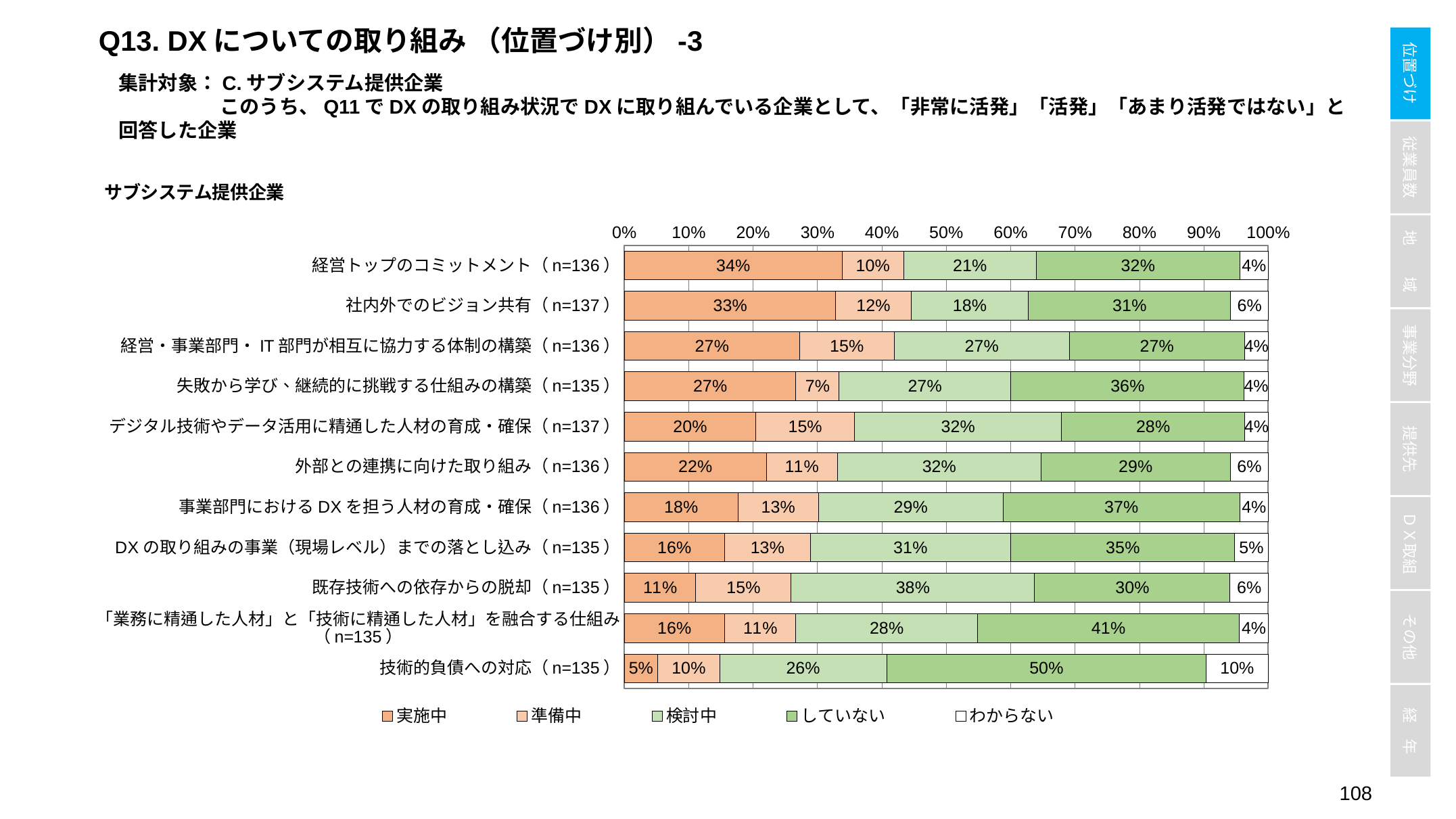

Q13. DXについての取り組み （位置づけ別）-3

集計対象：C.サブシステム提供企業
	このうち、Q11でDXの取り組み状況でDXに取り組んでいる企業として、「非常に活発」「活発」「あまり活発ではない」と回答した企業

### Chart

| Category | 実施中 | 準備中 | 検討中 | していない | わからない |
|---|---|---|---|---|---|
| 経営トップのコミットメント（n=136） | 0.3382352941176471 | 0.09558823529411764 | 0.20588235294117646 | 0.3161764705882353 | 0.04411764705882353 |
| 社内外でのビジョン共有（n=137） | 0.3284671532846715 | 0.11678832116788321 | 0.18248175182481752 | 0.31386861313868614 | 0.058394160583941604 |
| 経営・事業部門・IT部門が相互に協力する体制の構築（n=136） | 0.27205882352941174 | 0.14705882352941177 | 0.27205882352941174 | 0.27205882352941174 | 0.03676470588235294 |
| 失敗から学び、継続的に挑戦する仕組みの構築（n=135） | 0.26666666666666666 | 0.06666666666666667 | 0.26666666666666666 | 0.362962962962963 | 0.037037037037037035 |
| デジタル技術やデータ活用に精通した人材の育成・確保（n=137） | 0.20437956204379562 | 0.15328467153284672 | 0.32116788321167883 | 0.2846715328467153 | 0.0364963503649635 |
| 外部との連携に向けた取り組み（n=136） | 0.22058823529411764 | 0.11029411764705882 | 0.3161764705882353 | 0.29411764705882354 | 0.058823529411764705 |
| 事業部門におけるDXを担う人材の育成・確保（n=136） | 0.17647058823529413 | 0.125 | 0.2867647058823529 | 0.36764705882352944 | 0.04411764705882353 |
| DXの取り組みの事業（現場レベル）までの落とし込み（n=135） | 0.15555555555555556 | 0.13333333333333333 | 0.3111111111111111 | 0.34814814814814815 | 0.05185185185185185 |
| 既存技術への依存からの脱却（n=135） | 0.1111111111111111 | 0.14814814814814814 | 0.37777777777777777 | 0.3037037037037037 | 0.05925925925925926 |
| 「業務に精通した人材」と「技術に精通した人材」を融合する仕組み（n=135） | 0.15555555555555556 | 0.1111111111111111 | 0.2814814814814815 | 0.4074074074074074 | 0.044444444444444446 |
| 技術的負債への対応（n=135） | 0.05185185185185185 | 0.0962962962962963 | 0.25925925925925924 | 0.4962962962962963 | 0.0962962962962963 |
108